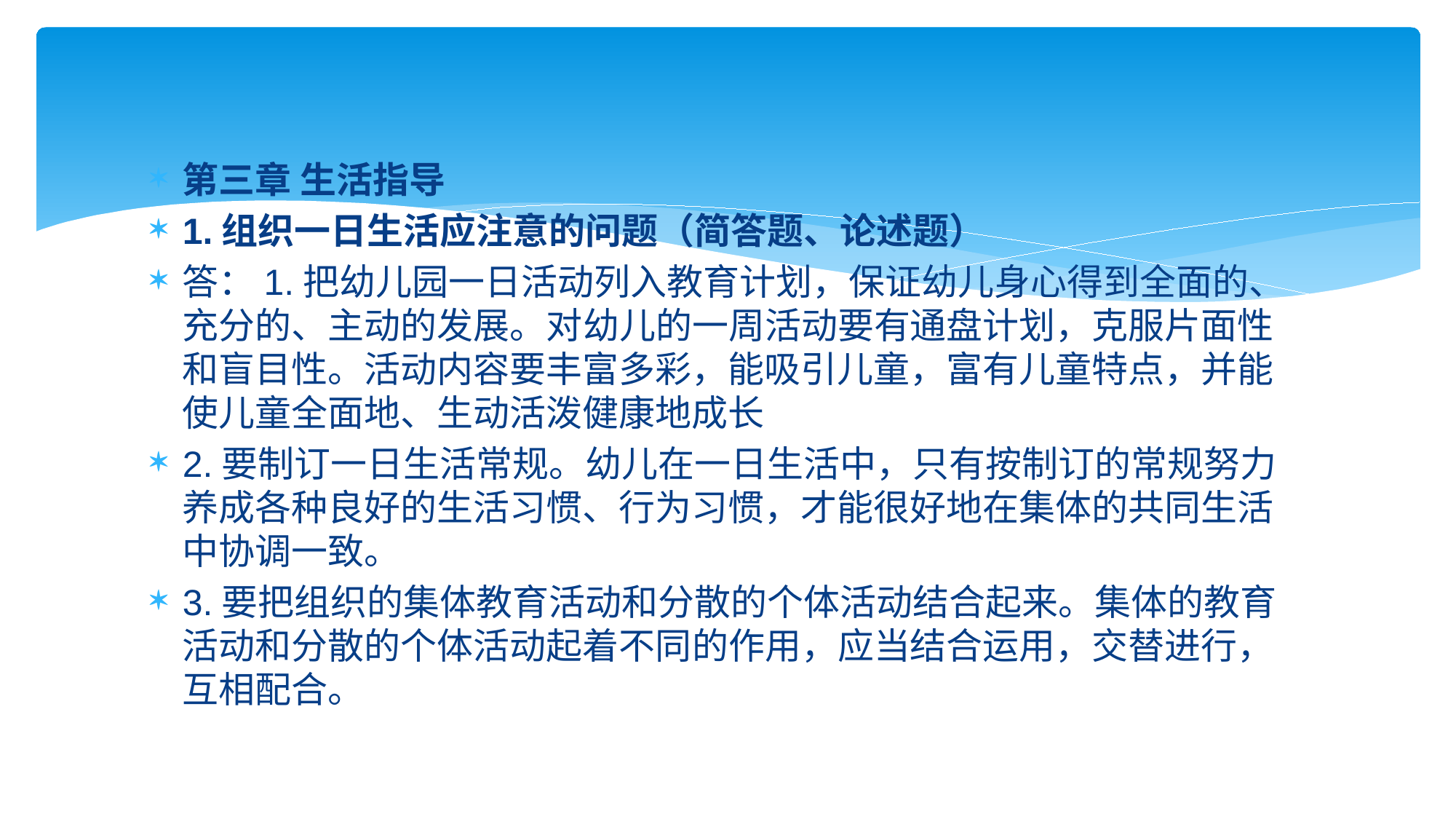

第三章 生活指导
1.组织一日生活应注意的问题（简答题、论述题）
答：1.把幼儿园一日活动列入教育计划，保证幼儿身心得到全面的、充分的、主动的发展。对幼儿的一周活动要有通盘计划，克服片面性和盲目性。活动内容要丰富多彩，能吸引儿童，富有儿童特点，并能使儿童全面地、生动活泼健康地成长
2.要制订一日生活常规。幼儿在一日生活中，只有按制订的常规努力养成各种良好的生活习惯、行为习惯，才能很好地在集体的共同生活中协调一致。
3.要把组织的集体教育活动和分散的个体活动结合起来。集体的教育活动和分散的个体活动起着不同的作用，应当结合运用，交替进行，互相配合。